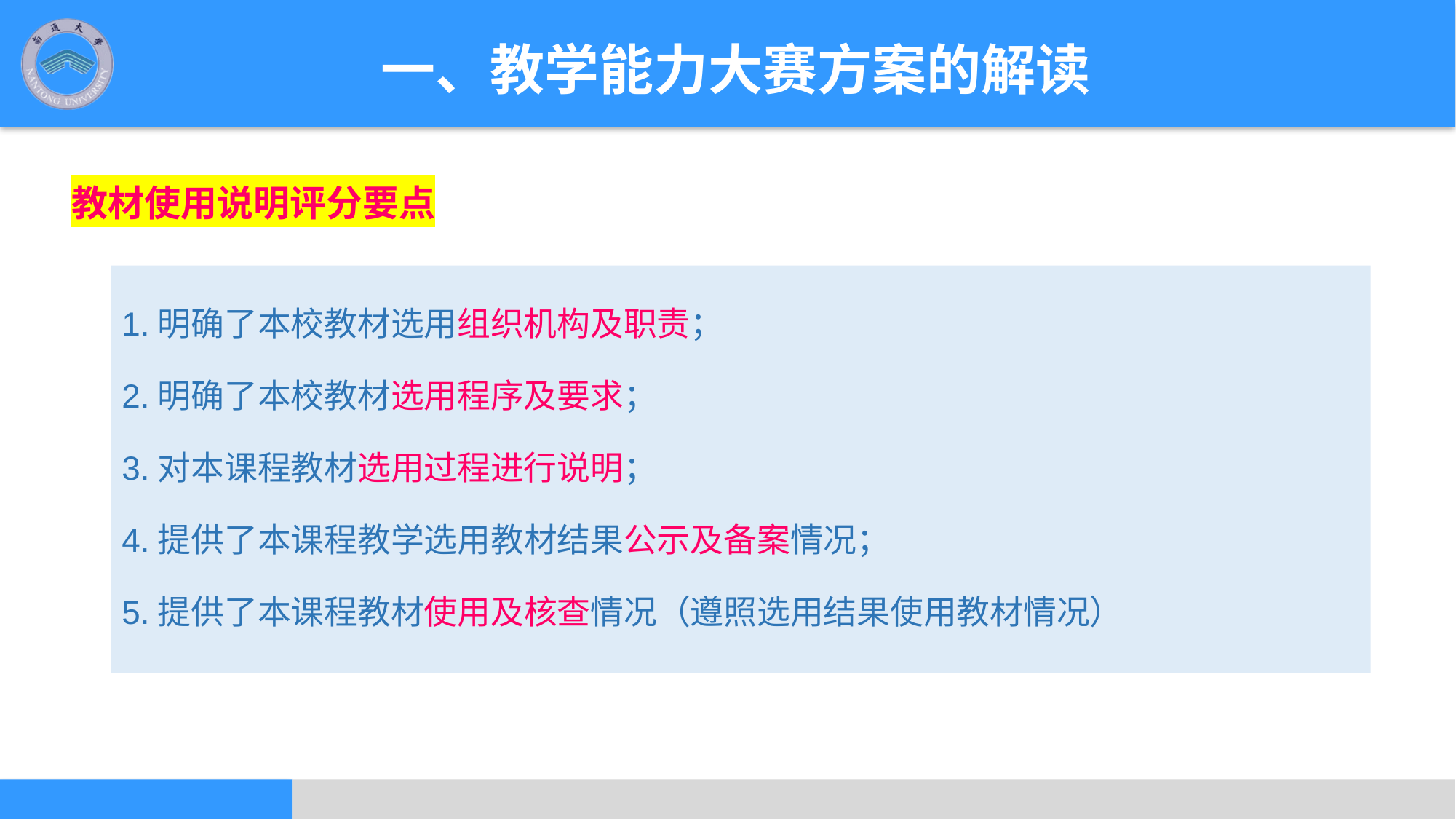

一、教学能力大赛方案的解读

教材使用说明评分要点
1.明确了本校教材选用组织机构及职责；
2.明确了本校教材选用程序及要求；
3.对本课程教材选用过程进行说明；
4.提供了本课程教学选用教材结果公示及备案情况；
5.提供了本课程教材使用及核查情况（遵照选用结果使用教材情况）